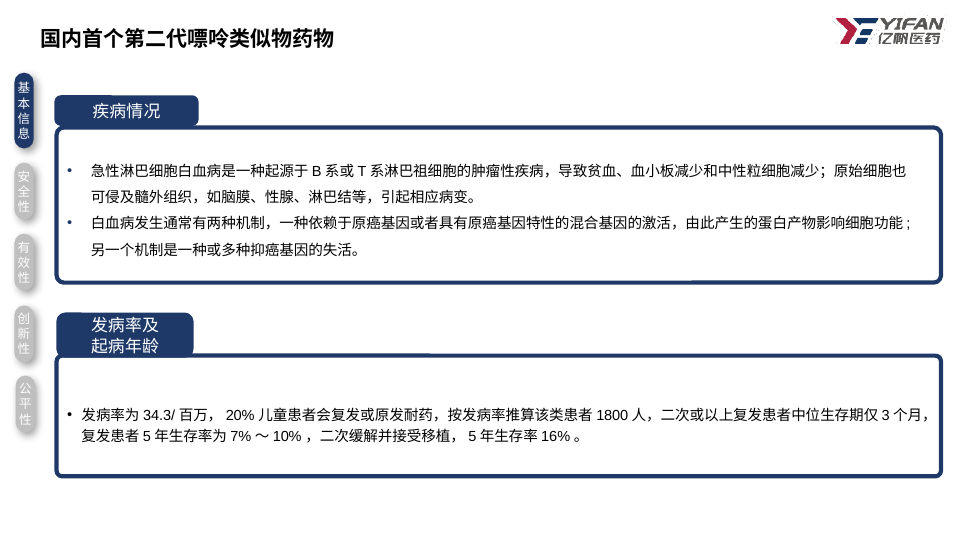

国内首个第二代嘌呤类似物药物
基本信息
疾病情况

急性淋巴细胞白血病是一种起源于B系或T系淋巴祖细胞的肿瘤性疾病，导致贫血、血小板减少和中性粒细胞减少；原始细胞也可侵及髓外组织，如脑膜、性腺、淋巴结等，引起相应病变。
白血病发生通常有两种机制，一种依赖于原癌基因或者具有原癌基因特性的混合基因的激活，由此产生的蛋白产物影响细胞功能;另一个机制是一种或多种抑癌基因的失活。

安全性
有效性
创新性
发病率及
起病年龄

公平性
发病率为34.3/百万，20%儿童患者会复发或原发耐药，按发病率推算该类患者1800人，二次或以上复发患者中位生存期仅3个月，复发患者5年生存率为7%～10%，二次缓解并接受移植，5年生存率16%。